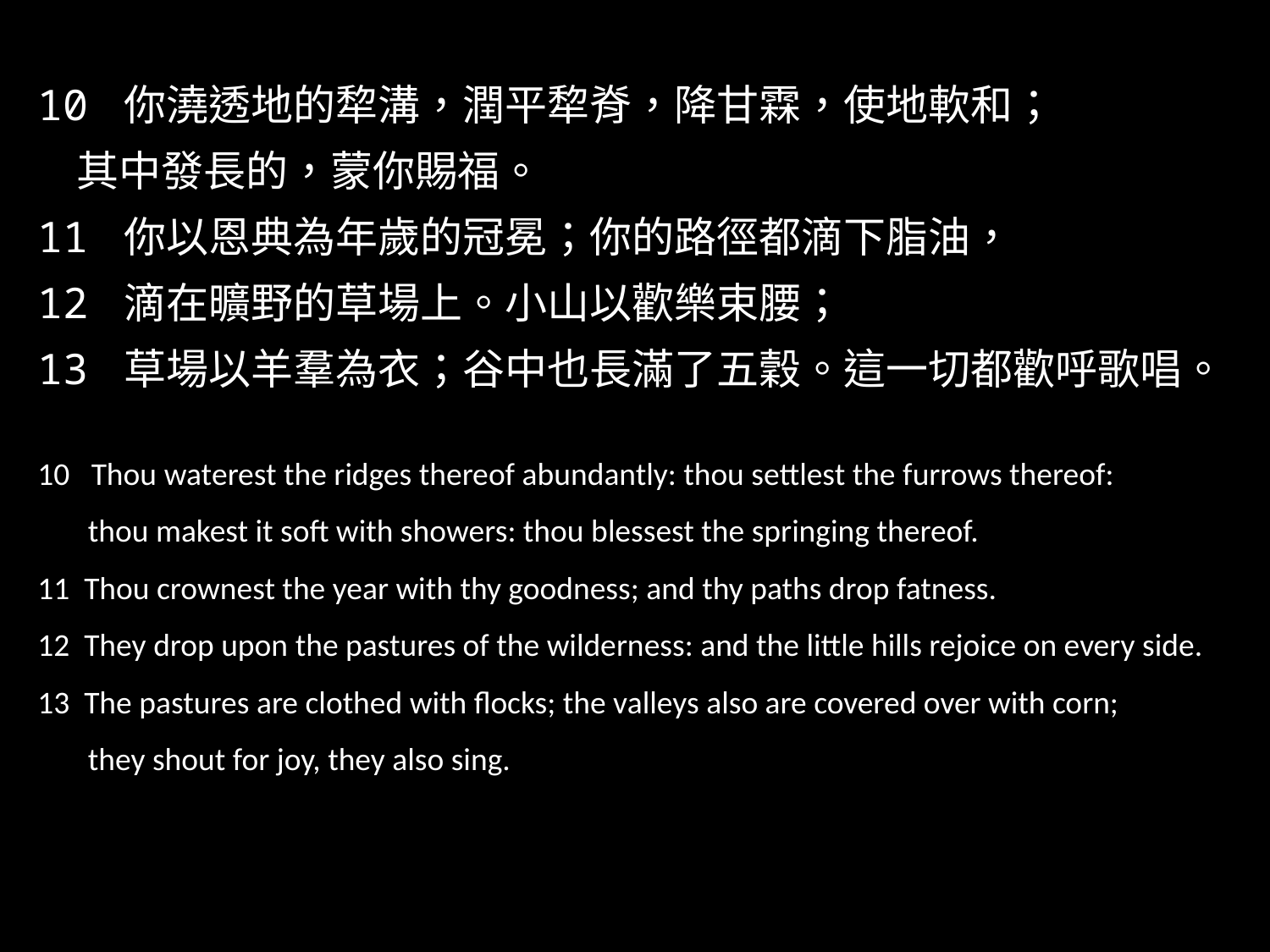

‪‪‪10 你澆透地的犂溝，潤平犂脊，降甘霖，使地軟和；
   其中發長的，蒙你賜福。
11 你以恩典為年歲的冠冕；你的路徑都滴下脂油，
12 滴在曠野的草場上。小山以歡樂束腰；
13 草場以羊羣為衣；谷中也長滿了五穀。這一切都歡呼歌唱。
‪10   Thou waterest the ridges thereof abundantly: thou settlest the furrows thereof:
       thou makest it soft with showers: thou blessest the springing thereof.
11  Thou crownest the year with thy goodness; and thy paths drop fatness.
12  They drop upon the pastures of the wilderness: and the little hills rejoice on every side.
13  The pastures are clothed with flocks; the valleys also are covered over with corn;
       they shout for joy, they also sing.